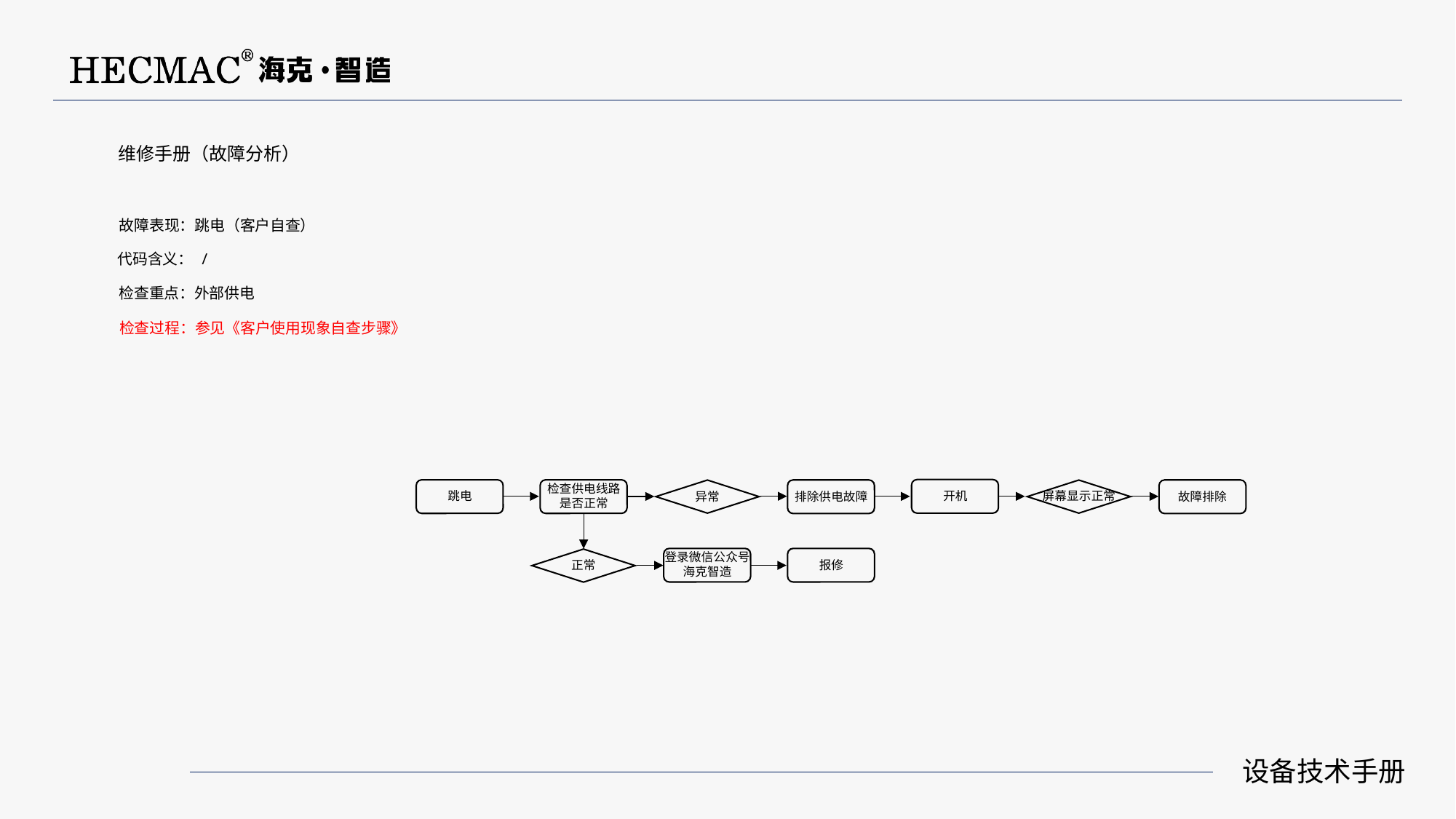

维修手册（故障分析）
故障表现：跳电（客户自查）
代码含义： /
检查重点：外部供电
检查过程：参见《客户使用现象自查步骤》
检查供电线路
是否正常

屏幕显示正常
跳电
开机
异常
故障排除
排除供电故障
登录微信公众号
海克智造

报修
正常